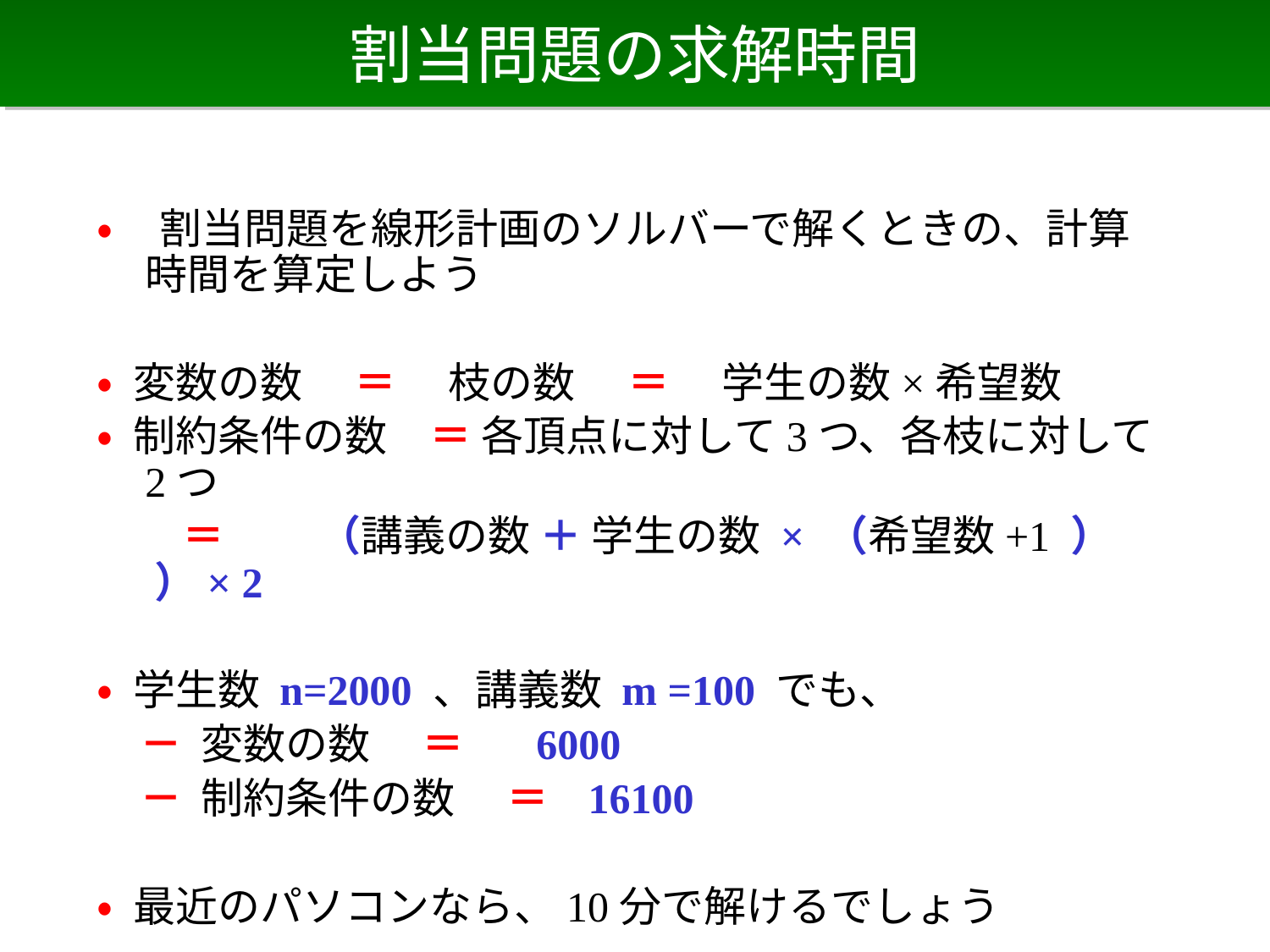

# 割当問題の求解時間
• 割当問題を線形計画のソルバーで解くときの、計算時間を算定しよう

• 変数の数　 ＝ 　枝の数　 ＝ 　学生の数×希望数
• 制約条件の数　＝ 各頂点に対して3つ、各枝に対して2つ
　　＝　　 （講義の数 ＋ 学生の数 × （希望数+1 ） ）× 2

• 学生数 n=2000 、講義数 m =100 でも、
　－  変数の数　 ＝ 　 6000
　－  制約条件の数　 ＝   16100

• 最近のパソコンなら、10分で解けるでしょう